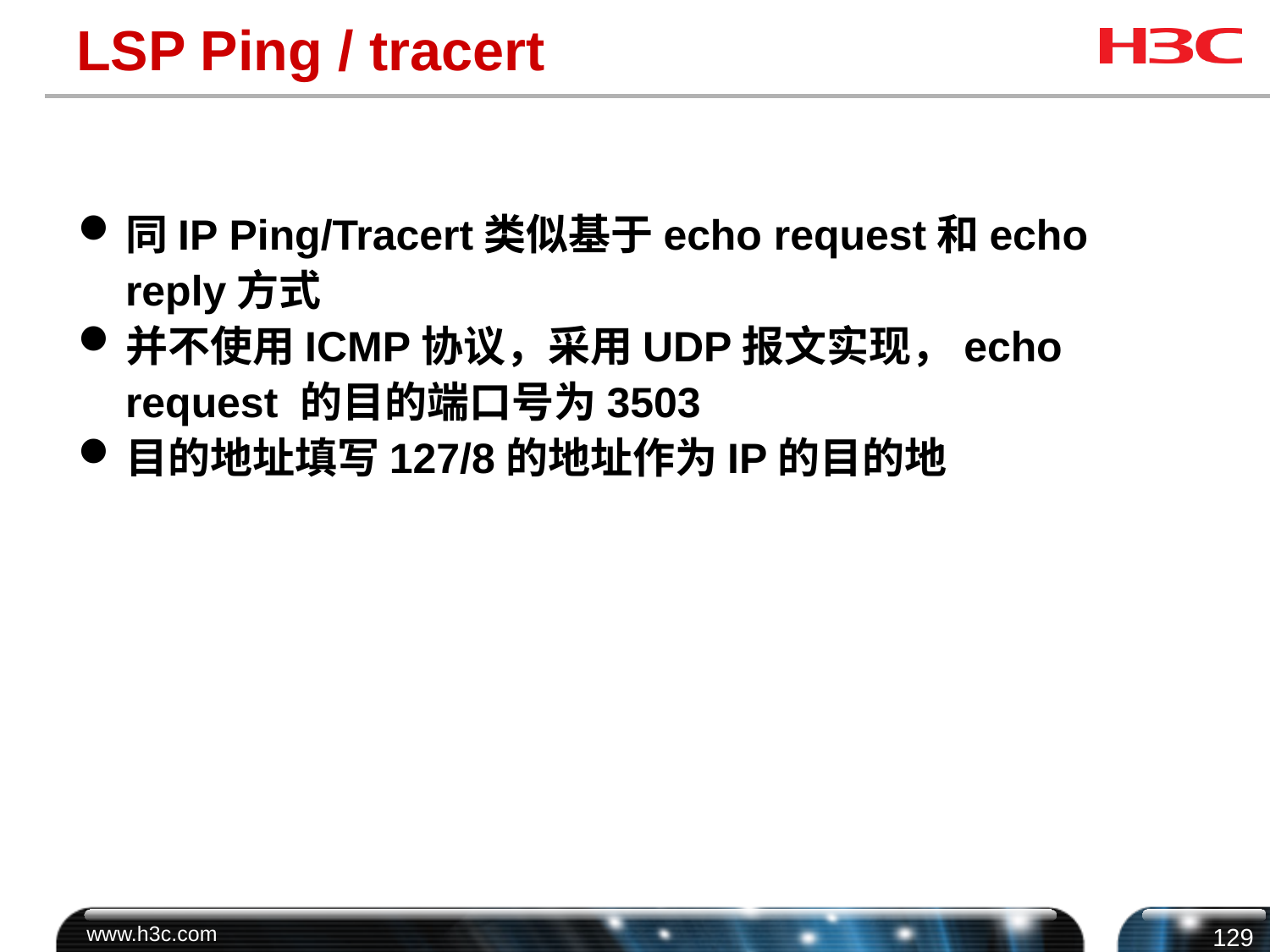

# LSP Ping / tracert
同IP Ping/Tracert类似基于echo request和echo reply方式
并不使用ICMP协议，采用UDP报文实现，echo request 的目的端口号为3503
目的地址填写127/8的地址作为IP的目的地